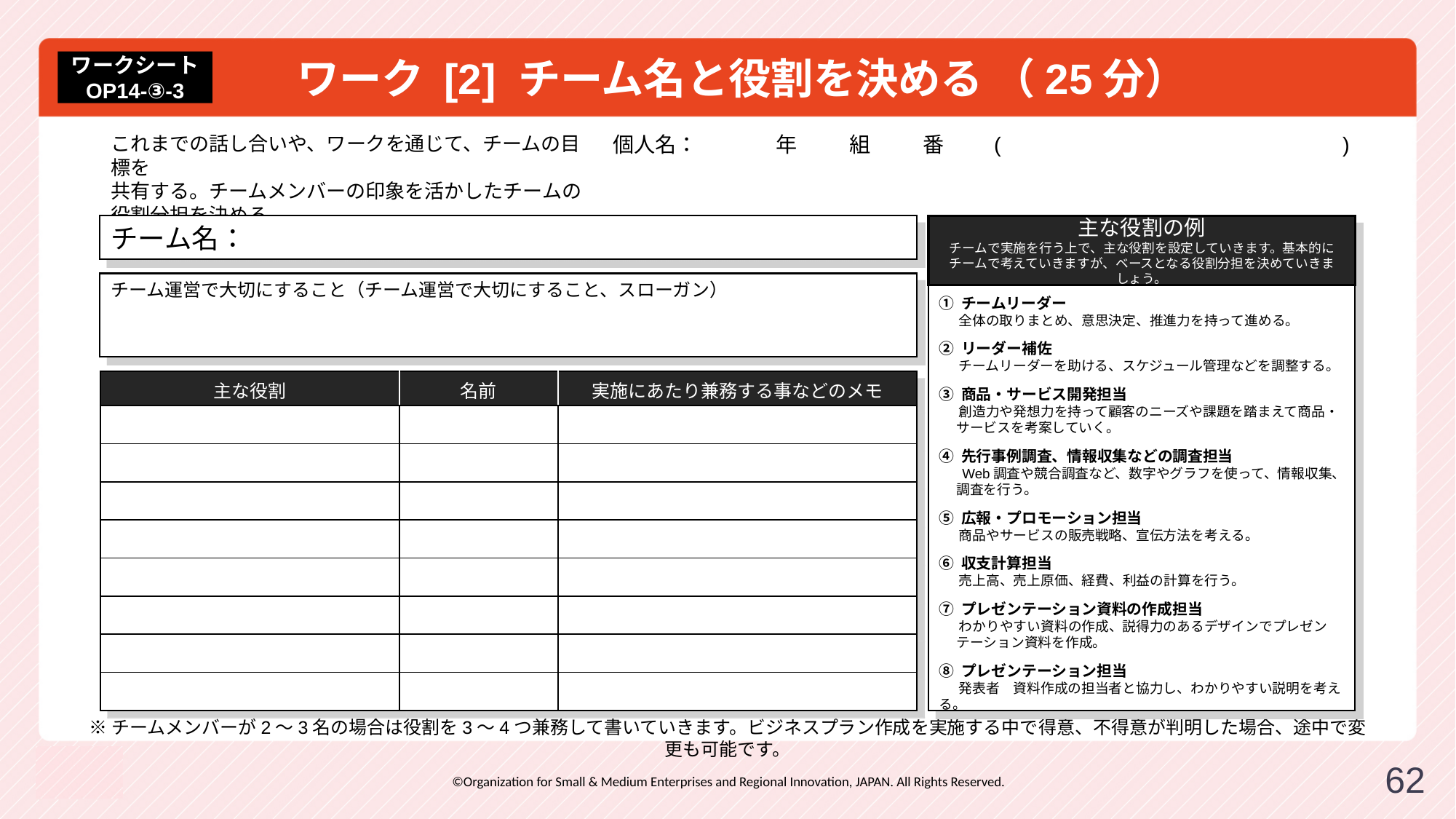

# ワーク [2] チーム名と役割を決める （25分）
ワークシート
OP14-③-3
これまでの話し合いや、ワークを通じて、チームの目標を
共有する。チームメンバーの印象を活かしたチームの役割分担を決める。
個人名：　　   　年　  　組　　  番     　(                                                         )

① チームリーダー
　  全体の取りまとめ、意思決定、推進力を持って進める。

② リーダー補佐
　  チームリーダーを助ける、スケジュール管理などを調整する。

③ 商品・サービス開発担当
　  創造力や発想力を持って顧客のニーズや課題を踏まえて商品・サービスを考案していく。

④ 先行事例調査、情報収集などの調査担当
　  Web調査や競合調査など、数字やグラフを使って、情報収集、調査を行う。

⑤ 広報・プロモーション担当
　  商品やサービスの販売戦略、宣伝方法を考える。

⑥ 収支計算担当
　  売上高、売上原価、経費、利益の計算を行う。

⑦ プレゼンテーション資料の作成担当
　  わかりやすい資料の作成、説得力のあるデザインでプレゼンテーション資料を作成。

⑧ プレゼンテーション担当
　  発表者　資料作成の担当者と協力し、わかりやすい説明を考える。
主な役割の例
チームで実施を行う上で、主な役割を設定していきます。基本的に
チームで考えていきますが、ベースとなる役割分担を決めていきましょう。
チーム名：
チーム運営で大切にすること（チーム運営で大切にすること、スローガン）

| 主な役割 | 名前 | 実施にあたり兼務する事などのメモ |
| --- | --- | --- |
|  |  |  |
|  |  |  |
|  |  |  |
|  |  |  |
|  |  |  |
|  |  |  |
|  |  |  |
|  |  |  |
※チームメンバーが2〜3名の場合は役割を3〜4つ兼務して書いていきます。ビジネスプラン作成を実施する中で得意、不得意が判明した場合、途中で変更も可能です。